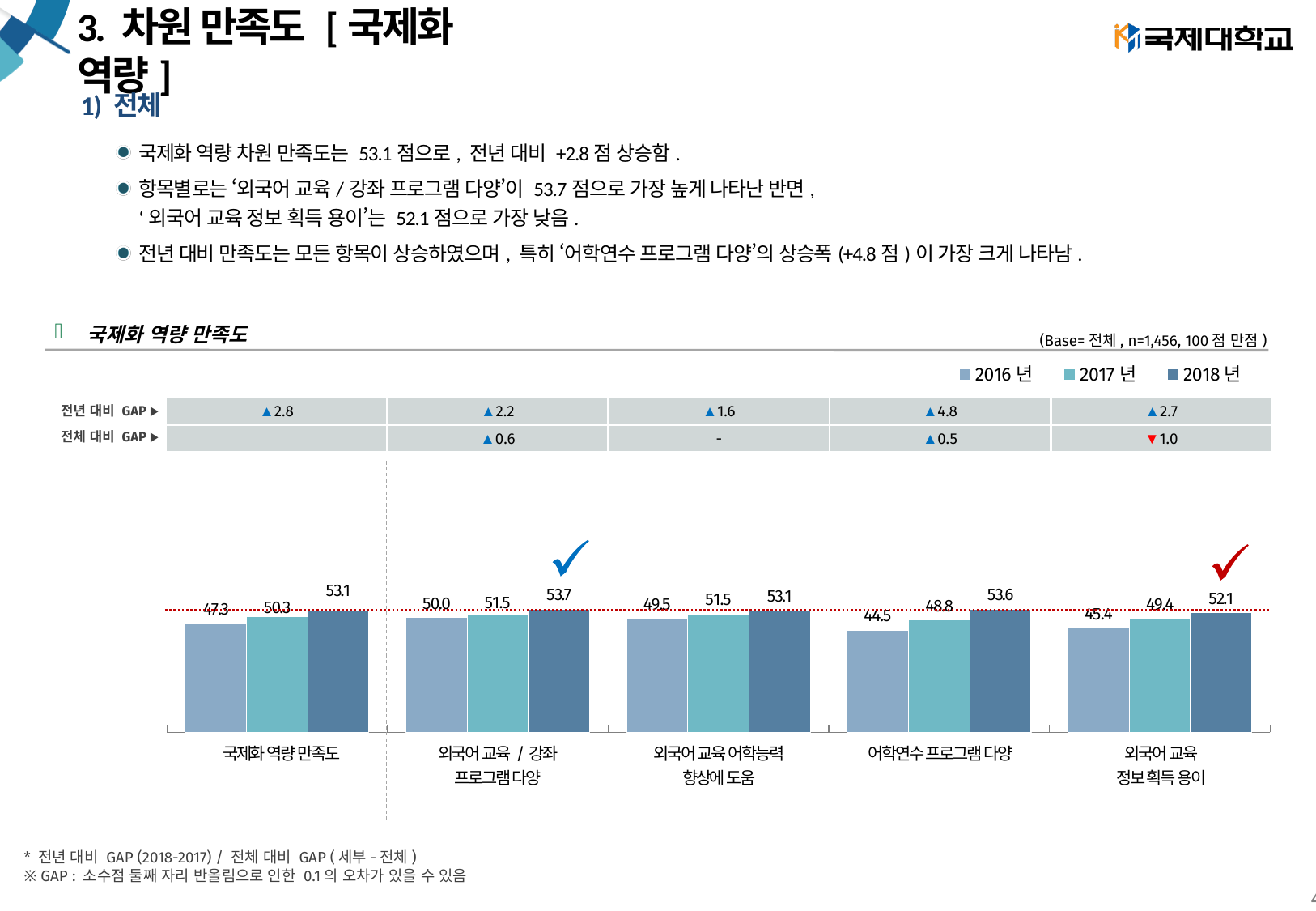

# 3. 차원 만족도 [국제화 역량]
1) 전체
국제화 역량 차원 만족도는 53.1점으로, 전년 대비 +2.8점 상승함.
항목별로는 ‘외국어 교육/강좌 프로그램 다양’이 53.7점으로 가장 높게 나타난 반면,
‘외국어 교육 정보 획득 용이’는 52.1점으로 가장 낮음.
전년 대비 만족도는 모든 항목이 상승하였으며, 특히 ‘어학연수 프로그램 다양’의 상승폭(+4.8점)이 가장 크게 나타남.
국제화 역량 만족도
(Base=전체, n=1,456, 100점 만점)

### Chart

| Category | 2016년 | 2017년 | 2018년 |
|---|---|---|---|
| ● 국제화 역량 만족도 | 47.32775330167341 | 50.31206475259627 | 53.125956535043656 |
| 외국어 교육/강좌 프로그램 다양 | 49.95476919945718 | 51.485155772755135 | 53.6730945821487 |
| 외국어 교육 어학능력 향상에 도움 | 49.47987123473534 | 51.538409785932785 | 53.1379310345793 |
| 어학연수 프로그램 다양 | 44.50474721845316 | 48.79571603427173 | 53.57224902367334 |
| 외국어 교육 정보 획득 용이 | 45.40307853260866 | 49.43782129742965 | 52.113484952818744 |
| ▲2.8 | ▲2.2 | ▲1.6 | ▲4.8 | ▲2.7 |
| --- | --- | --- | --- | --- |
|  | ▲0.6 | - | ▲0.5 | ▼1.0 |
전년 대비 GAP ▶
전체 대비 GAP ▶

| 국제화 역량 만족도 | 외국어 교육/강좌 프로그램 다양 | 외국어 교육 어학능력 향상에 도움 | 어학연수 프로그램 다양 | 외국어 교육 정보 획득 용이 |
| --- | --- | --- | --- | --- |
* 전년 대비 GAP (2018-2017) / 전체 대비 GAP (세부-전체)
※ GAP : 소수점 둘째 자리 반올림으로 인한 0.1의 오차가 있을 수 있음